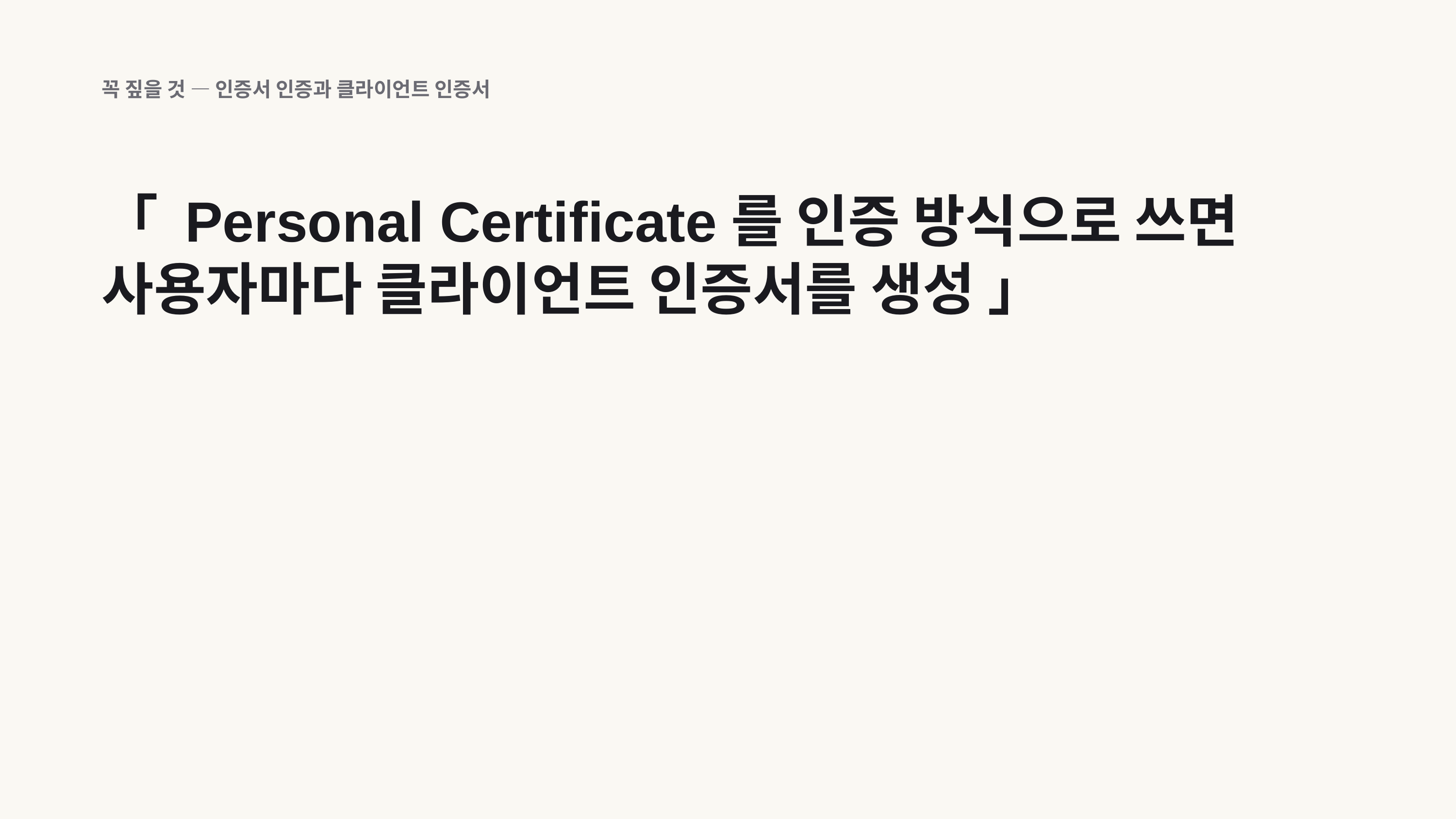

꼭 짚을 것 — 인증서 인증과 클라이언트 인증서
「 Personal Certificate를 인증 방식으로 쓰면 사용자마다 클라이언트 인증서를 생성 」